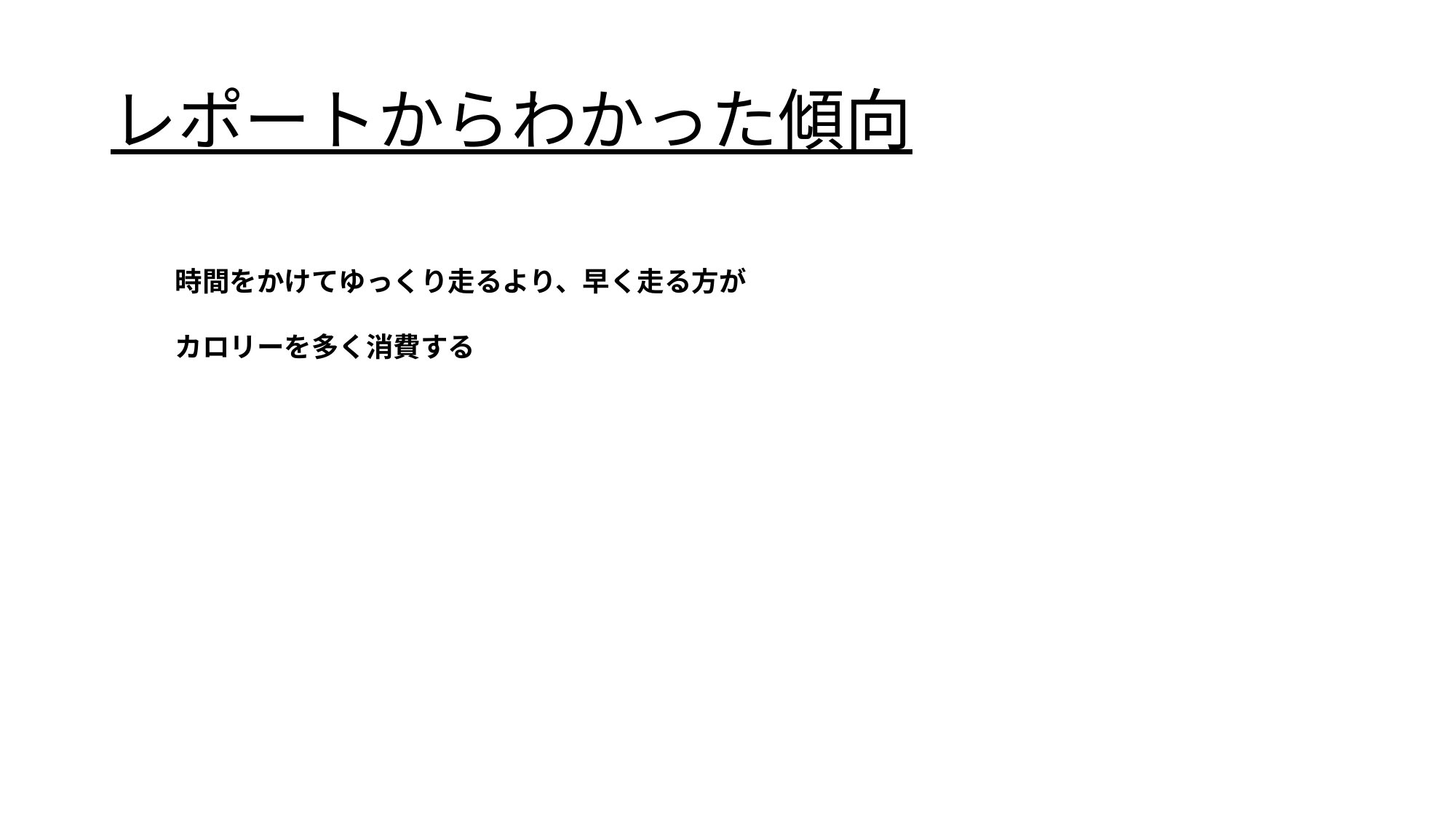

# レポートからわかった傾向
時間をかけてゆっくり走るより、早く走る方が

カロリーを多く消費する